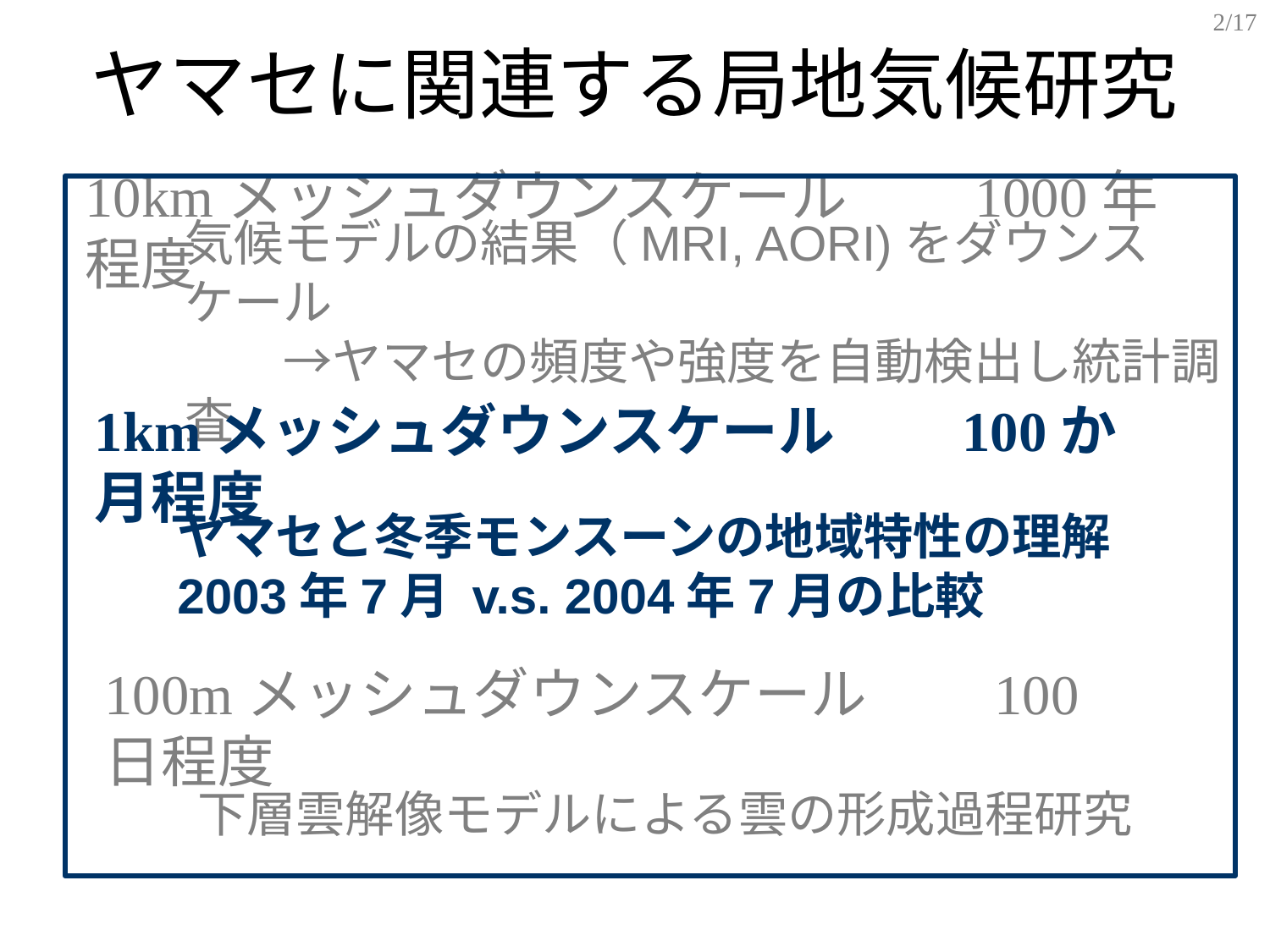

2/17
# ヤマセに関連する局地気候研究

10kmメッシュダウンスケール　　1000年程度
気候モデルの結果（MRI, AORI)をダウンスケール
　　→ヤマセの頻度や強度を自動検出し統計調査
1kmメッシュダウンスケール　　100か月程度
ヤマセと冬季モンスーンの地域特性の理解
2003年7月 v.s. 2004年7月の比較
100mメッシュダウンスケール　　100日程度
下層雲解像モデルによる雲の形成過程研究